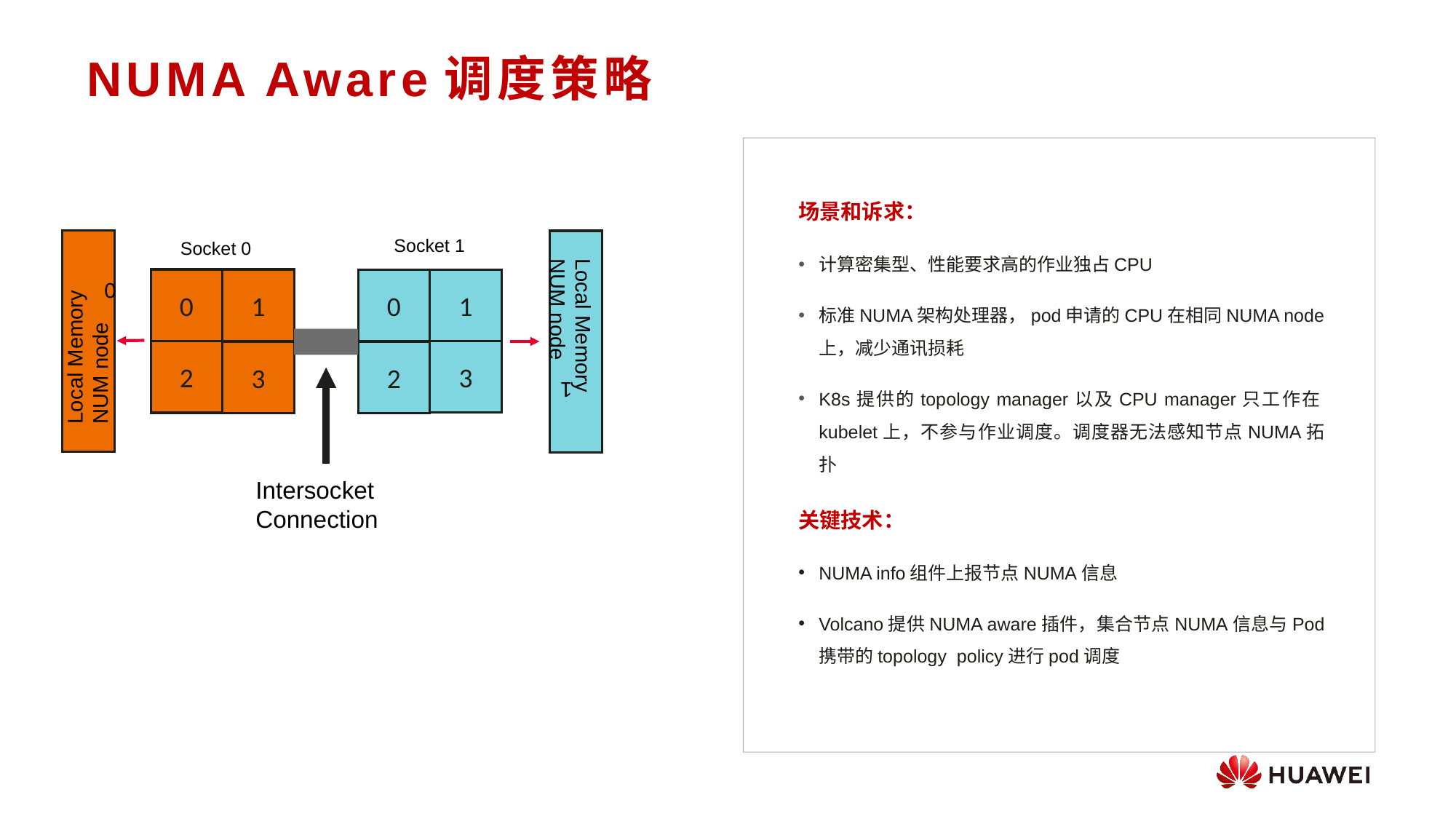

NUMA Aware调度策略

场景和诉求：
计算密集型、性能要求高的作业独占CPU
标准NUMA架构处理器，pod申请的CPU在相同NUMA node上，减少通讯损耗
K8s提供的topology manager以及CPU manager只工作在kubelet上，不参与作业调度。调度器无法感知节点NUMA拓扑

关键技术：
NUMA info组件上报节点NUMA信息
Volcano提供NUMA aware插件，集合节点NUMA信息与Pod 携带的topology  policy进行pod调度

Socket 1
Socket 0

Local Memory
NUM node
Local Memory
NUM node
0
1
0
1
0

3
2
3
2
1
Intersocket Connection